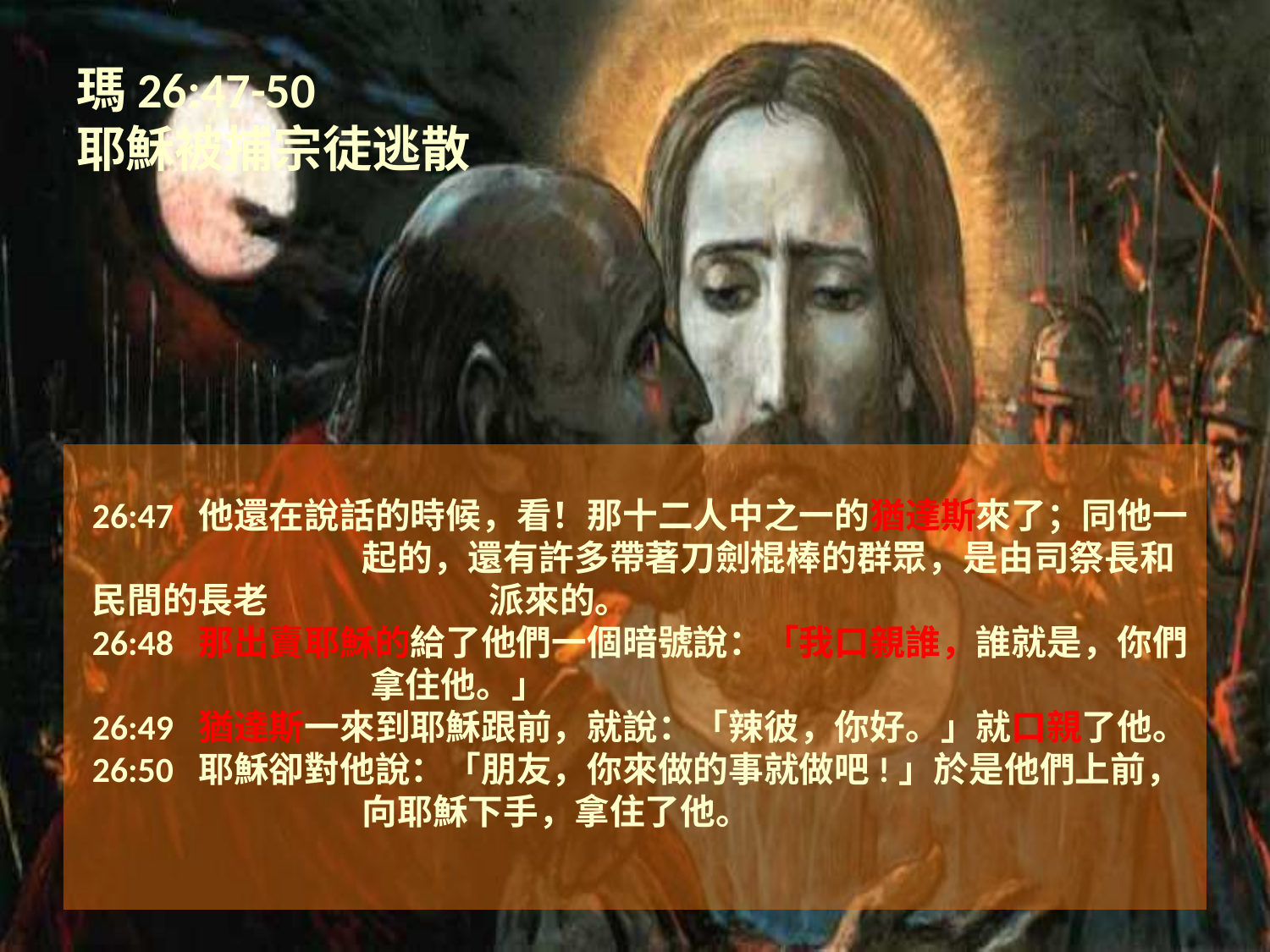

# 瑪26:47-50 耶穌被捕宗徒逃散
　
26:47  他還在說話的時候，看！那十二人中之一的猶達斯來了；同他一	 	  起的，還有許多帶著刀劍棍棒的群眾，是由司祭長和民間的長老	 	  派來的。
26:48  那出賣耶穌的給了他們一個暗號說：「我口親誰，誰就是，你們	  	   拿住他。」
26:49  猶達斯一來到耶穌跟前，就說：「辣彼，你好。」就口親了他。
26:50  耶穌卻對他說：「朋友，你來做的事就做吧!」於是他們上前，	  	  向耶穌下手，拿住了他。